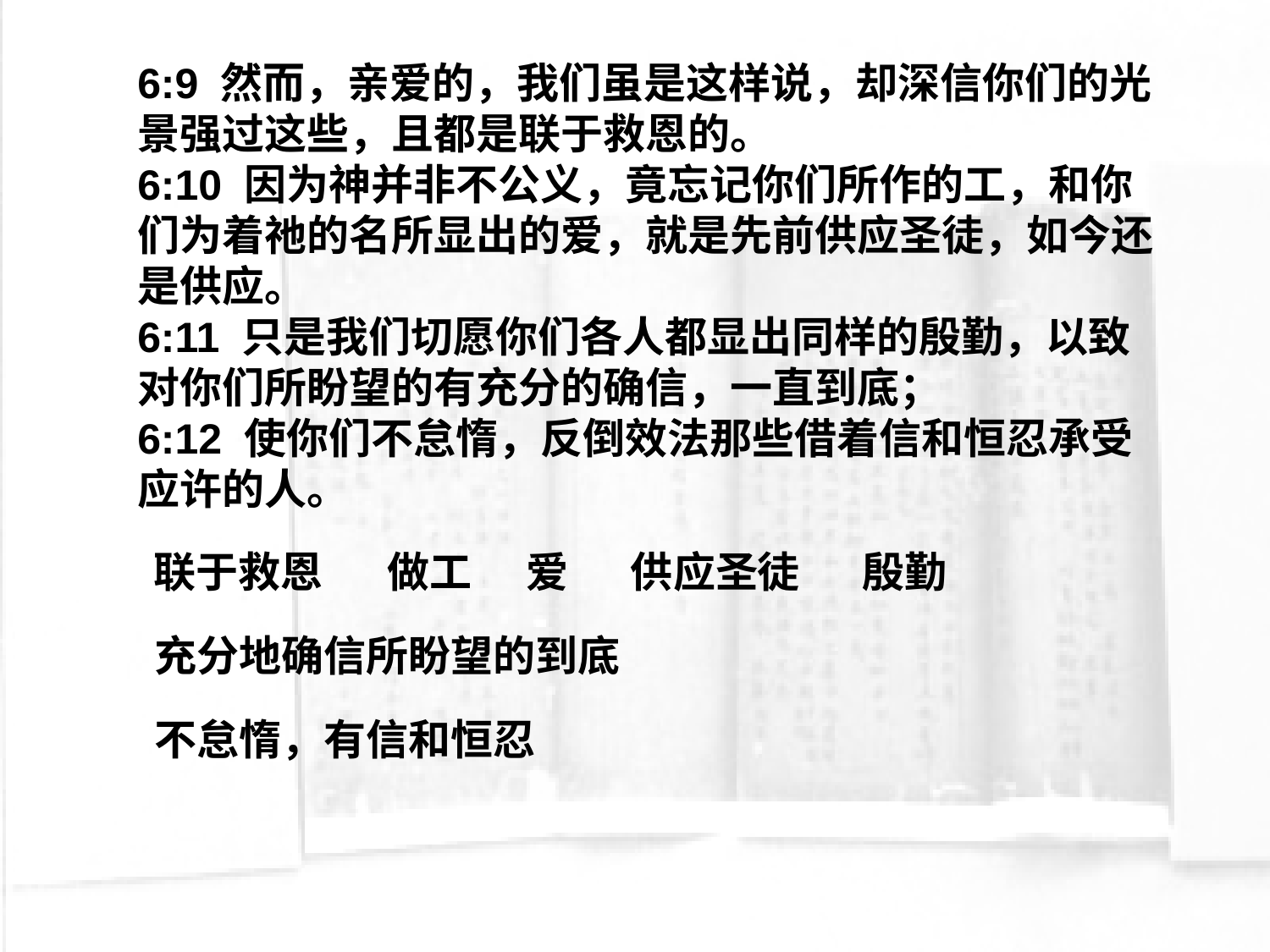

6:9 然而，亲爱的，我们虽是这样说，却深信你们的光景强过这些，且都是联于救恩的。
6:10 因为神并非不公义，竟忘记你们所作的工，和你们为着祂的名所显出的爱，就是先前供应圣徒，如今还是供应。
6:11 只是我们切愿你们各人都显出同样的殷勤，以致对你们所盼望的有充分的确信，一直到底；
6:12 使你们不怠惰，反倒效法那些借着信和恒忍承受应许的人。
联于救恩
做工
爱
供应圣徒
殷勤
充分地确信所盼望的到底
不怠惰，有信和恒忍